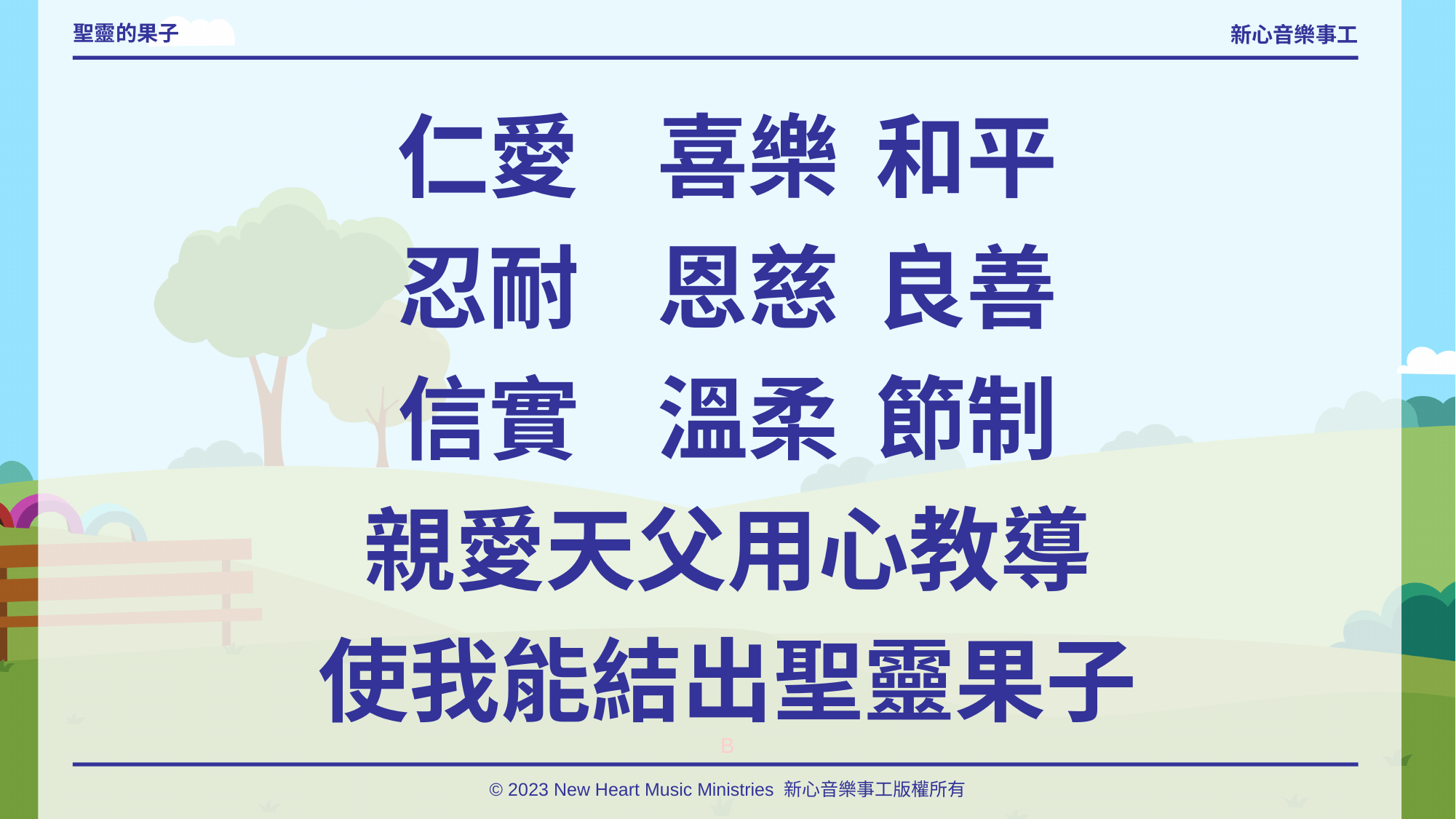

# 聖靈的果子
仁愛	喜樂	和平
忍耐	恩慈	良善
信實	溫柔	節制
親愛天父用心教導
使我能結出聖靈果子
B
© 2023 New Heart Music Ministries 新心音樂事工版權所有